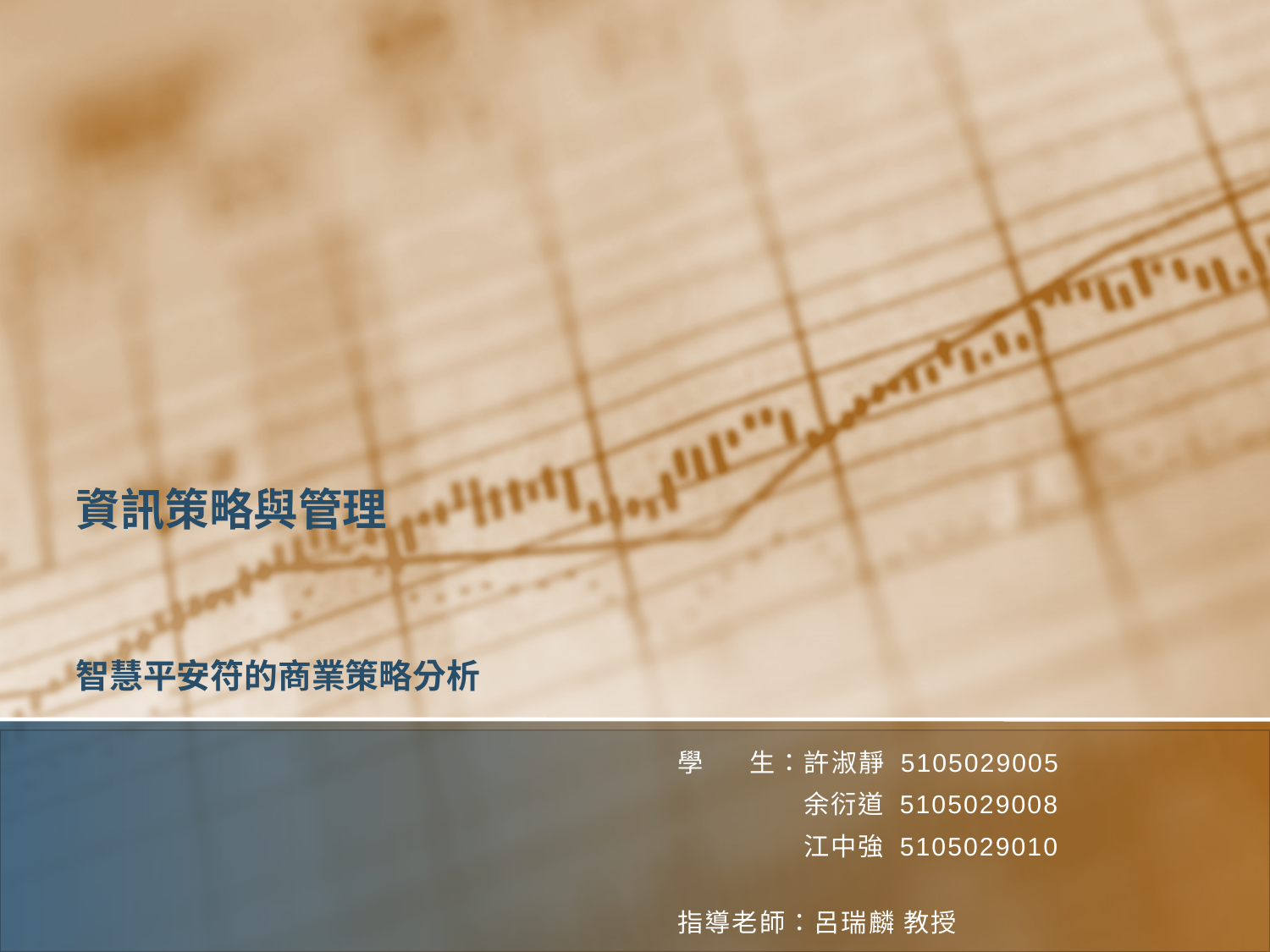

# 資訊策略與管理 智慧平安符的商業策略分析
學      生：許淑靜 5105029005
                余衍道 5105029008
                江中強 5105029010

指導老師：呂瑞麟 教授